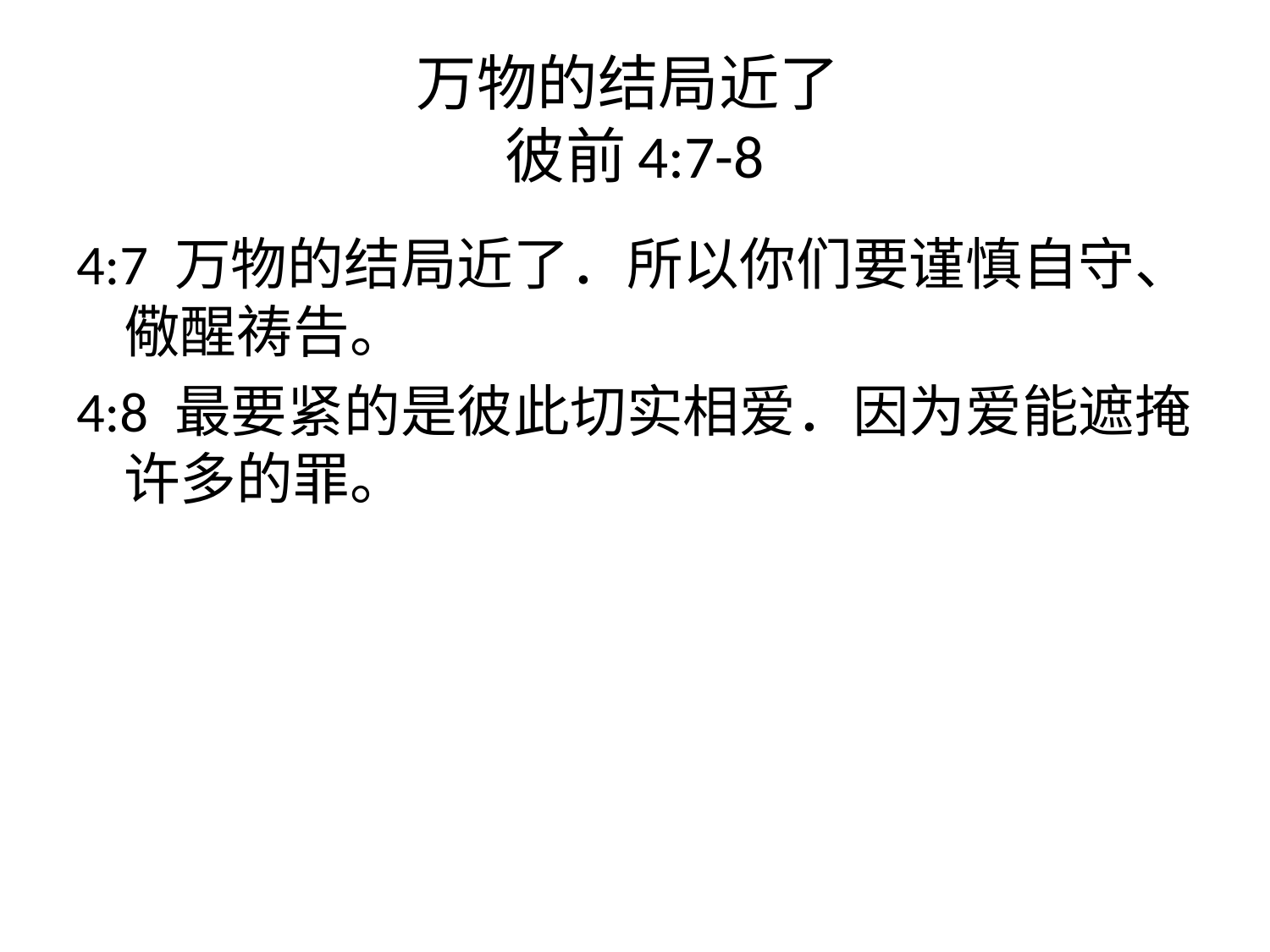

# 万物的结局近了 彼前4:7-8
4:7 万物的结局近了．所以你们要谨慎自守、儆醒祷告。
4:8 最要紧的是彼此切实相爱．因为爱能遮掩许多的罪。